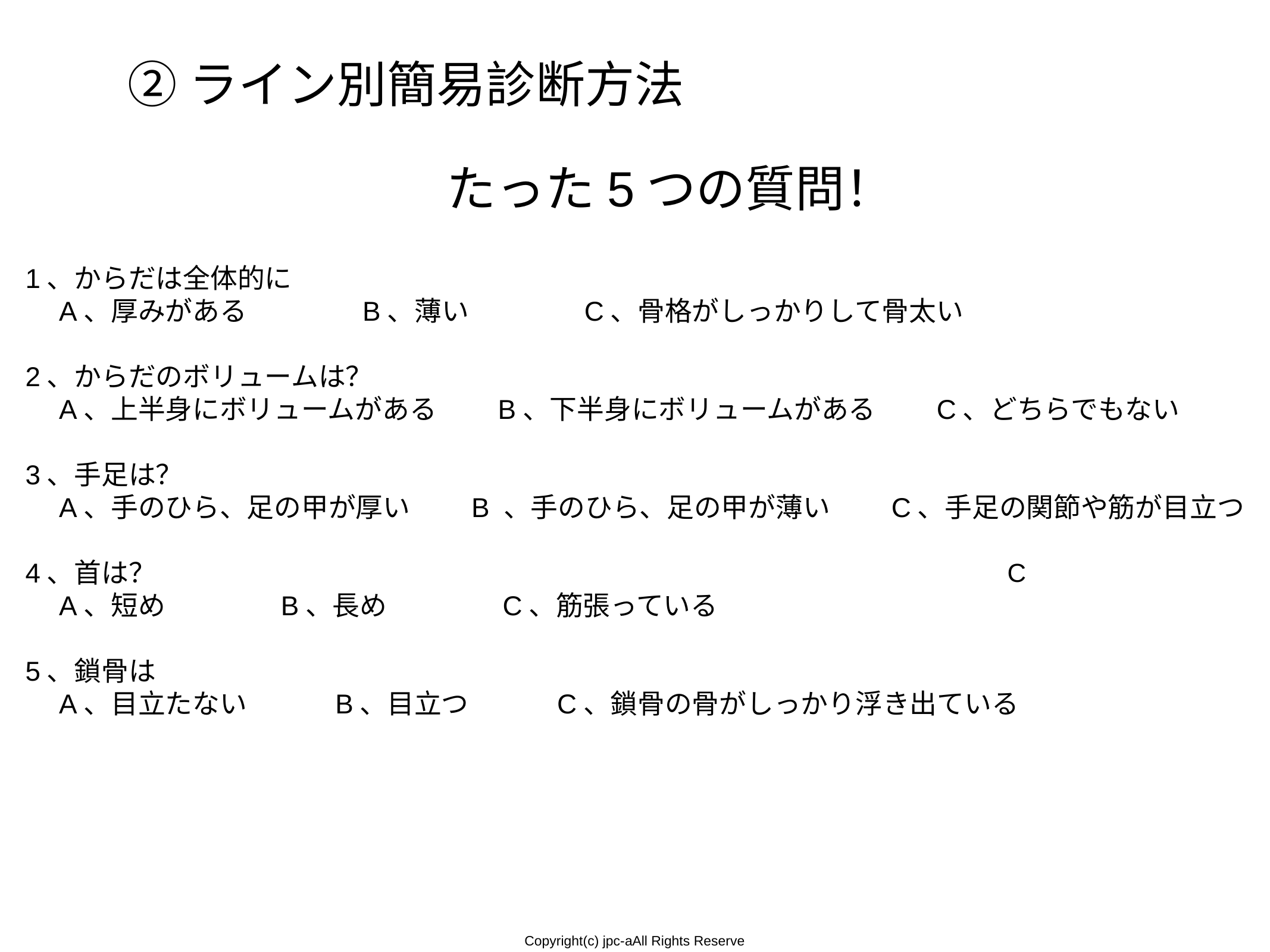

②ライン別簡易診断方法
たった5つの質問！
1、からだは全体的に
　A、厚みがある　　　　B、薄い　　　　C、骨格がしっかりして骨太い

2、からだのボリュームは？
　A、上半身にボリュームがある　　B、下半身にボリュームがある　　C、どちらでもない

3、手足は？
　A、手のひら、足の甲が厚い　　B 、手のひら、足の甲が薄い　　C、手足の関節や筋が目立つ
4、首は？
　A、短め　　　　B、長め　　　　C、筋張っている

5、鎖骨は
　A、目立たない　　　B、目立つ　　　C、鎖骨の骨がしっかり浮き出ている
C
14